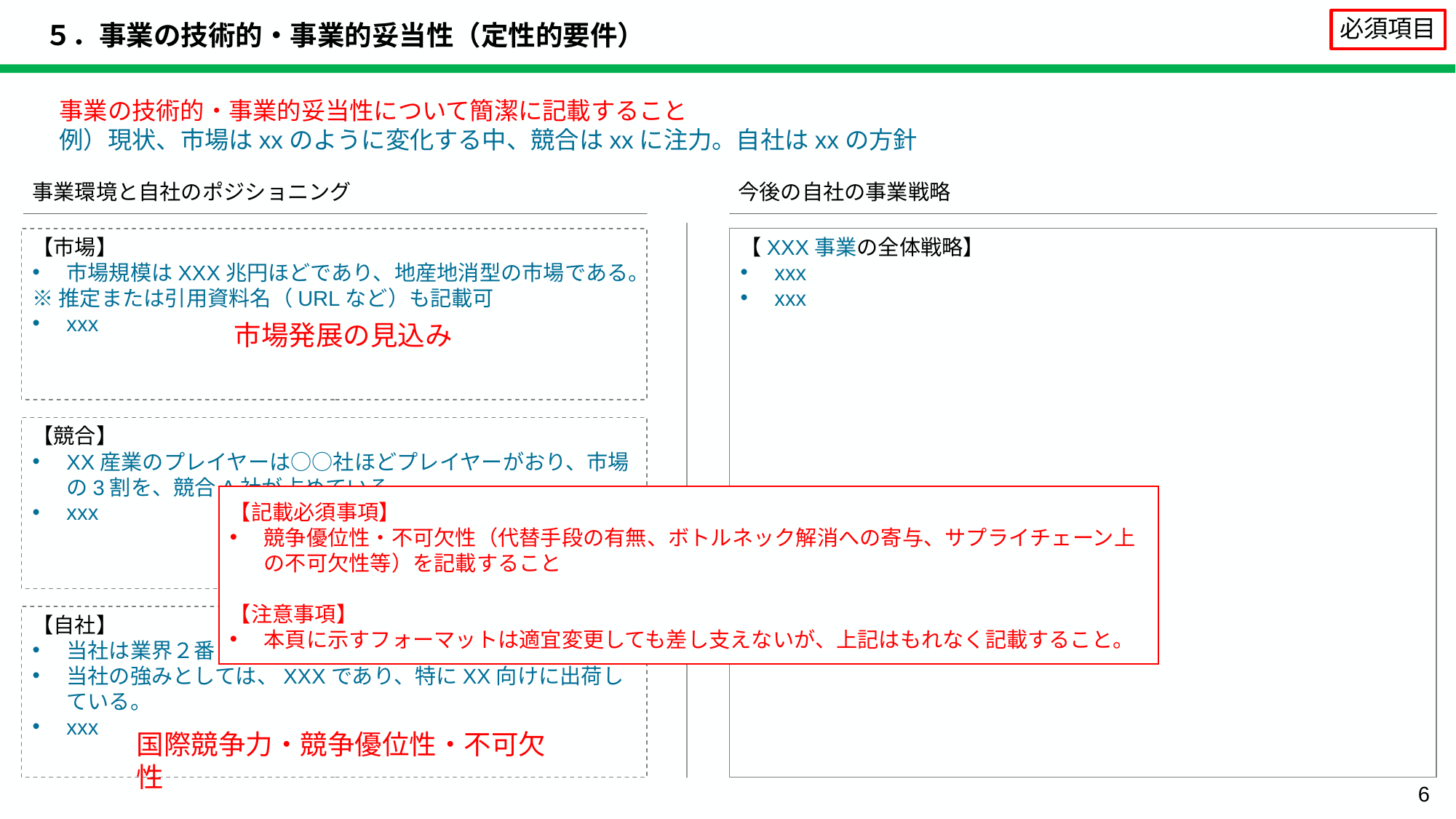

# ５．事業の技術的・事業的妥当性（定性的要件）
必須項目
事業の技術的・事業的妥当性について簡潔に記載すること
例）現状、市場はxxのように変化する中、競合はxxに注力。自社はxxの方針
事業環境と自社のポジショニング
今後の自社の事業戦略
 ＞
【XXX事業の全体戦略】
xxx
xxx

【市場】
市場規模はXXX兆円ほどであり、地産地消型の市場である。
※推定または引用資料名（URLなど）も記載可
xxx

市場発展の見込み
【競合】
XX産業のプレイヤーは○○社ほどプレイヤーがおり、市場の3割を、競合A社が占めている。
xxx

【自社】
当社は業界２番目に大きいシェアを占めている。
当社の強みとしては、XXXであり、特にXX向けに出荷している。
xxx
国際競争力・競争優位性・不可欠性
【記載必須事項】
競争優位性・不可欠性（代替手段の有無、ボトルネック解消への寄与、サプライチェーン上の不可欠性等）を記載すること

【注意事項】
本頁に示すフォーマットは適宜変更しても差し支えないが、上記はもれなく記載すること。
6